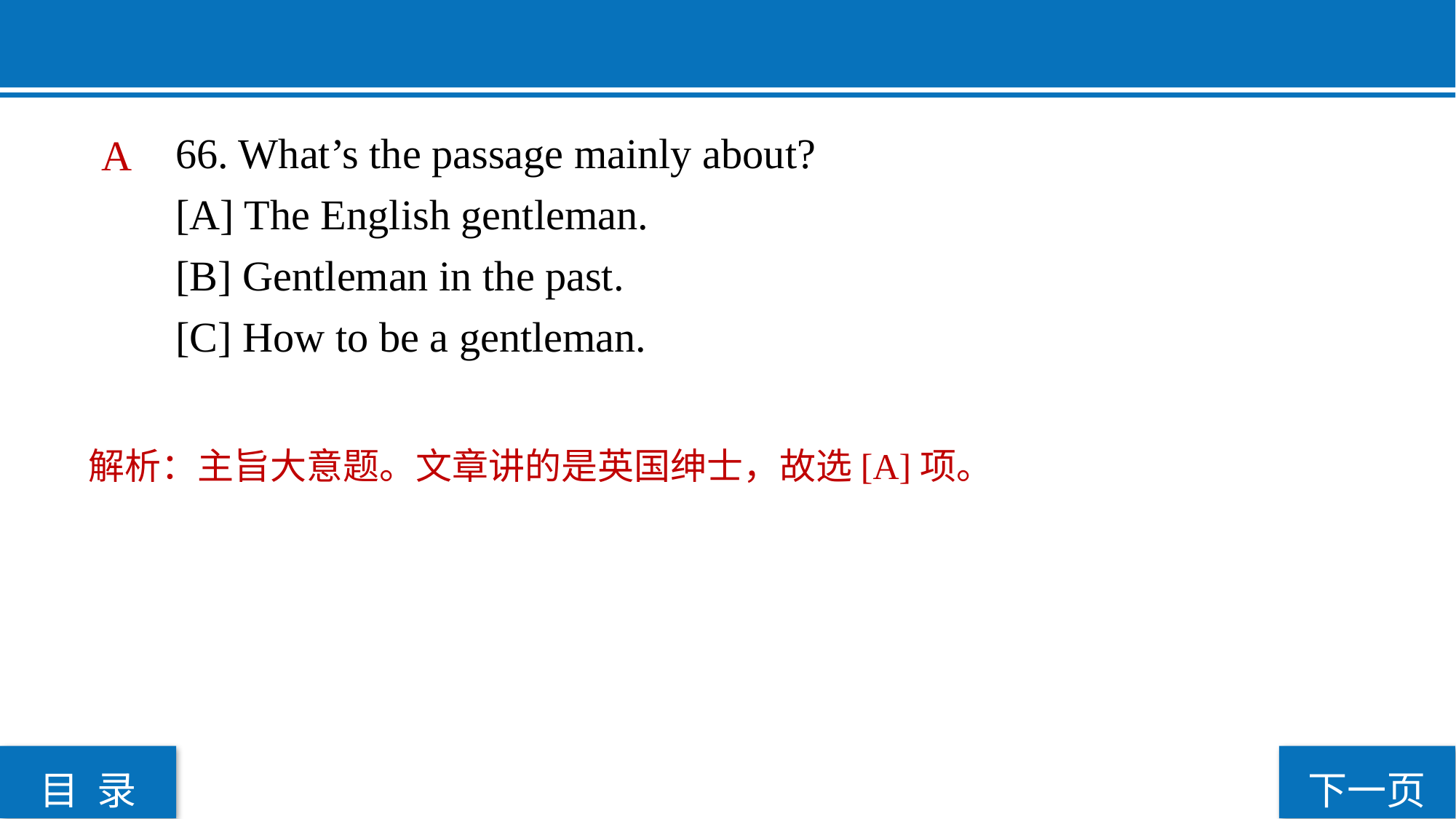

66. What’s the passage mainly about?
[A] The English gentleman.
[B] Gentleman in the past.
[C] How to be a gentleman.
A
解析：主旨大意题。文章讲的是英国绅士，故选[A]项。